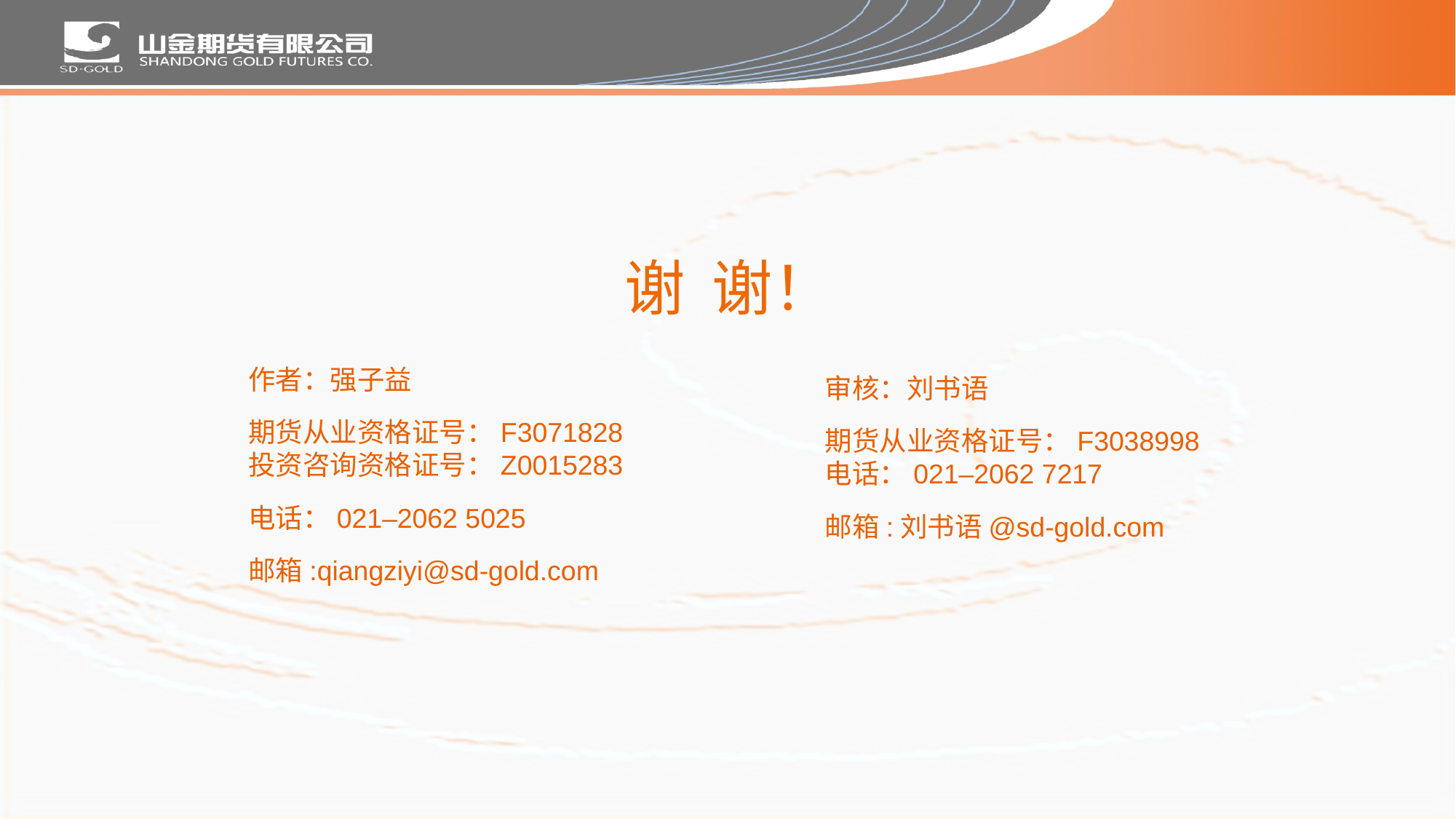

# 谢  谢！
作者：强子益
期货从业资格证号：F3071828
投资咨询资格证号：Z0015283
电话：021–2062 5025
邮箱:qiangziyi@sd-gold.com
审核：刘书语
期货从业资格证号：F3038998
电话：021–2062 7217
邮箱:刘书语@sd-gold.com